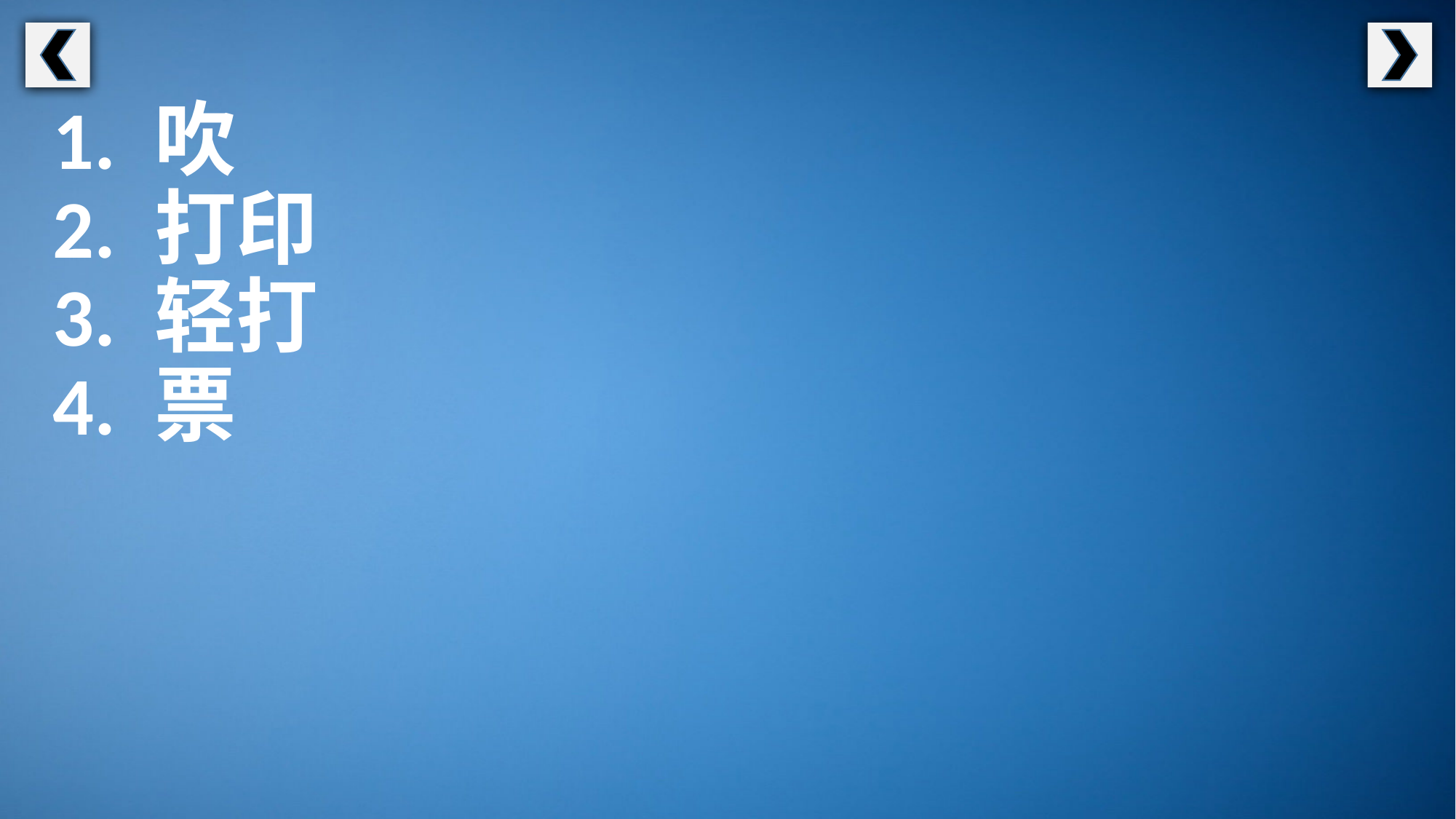

1. 吹
2. 打印
3. 轻打
4. 票